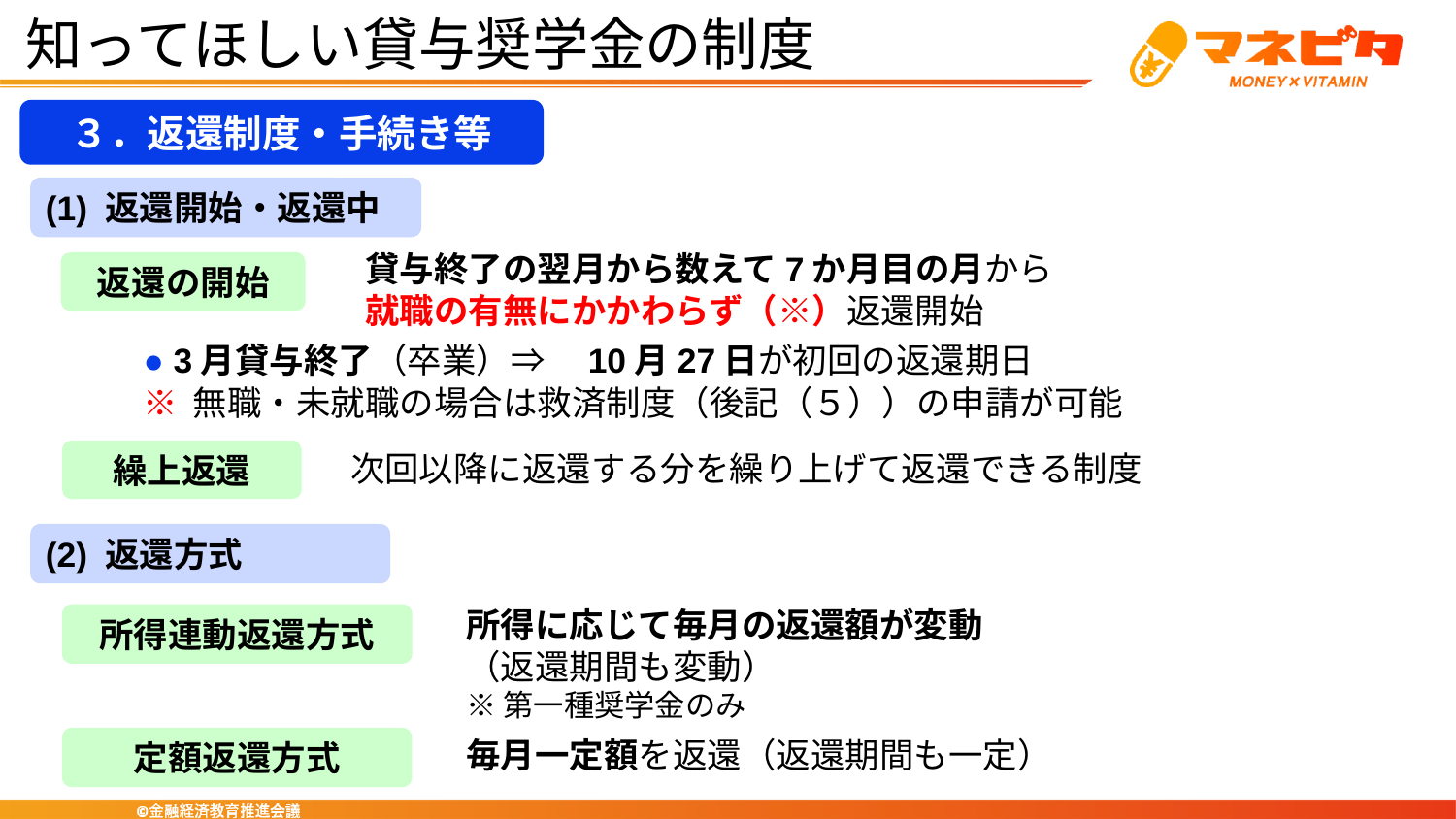

知ってほしい貸与奨学金の制度
３．返還制度・手続き等
(1) 返還開始・返還中
貸与終了の翌月から数えて7か月目の月から
就職の有無にかかわらず（※）返還開始
返還の開始
● 3月貸与終了（卒業）⇒　10月27日が初回の返還期日
※ 無職・未就職の場合は救済制度（後記（５））の申請が可能
繰上返還
次回以降に返還する分を繰り上げて返還できる制度
(2) 返還方式
所得に応じて毎月の返還額が変動
（返還期間も変動）
※第一種奨学金のみ
所得連動返還方式
定額返還方式
毎月一定額を返還（返還期間も一定）